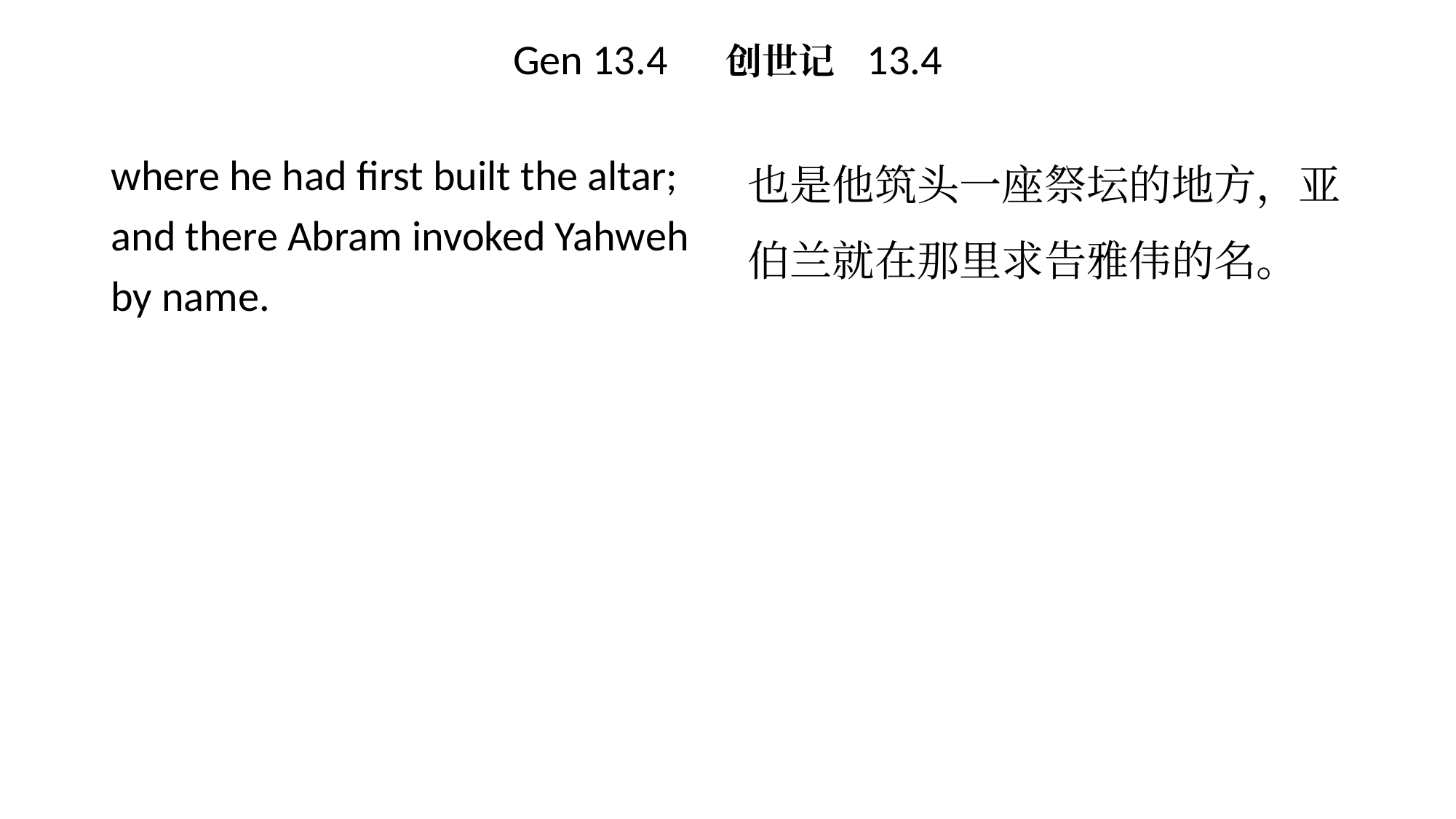

# Gen 13.4     创世记  13.4
也是他筑头一座祭坛的地方，亚伯兰就在那里求告雅伟的名。
where he had first built the altar; and there Abram invoked Yahweh by name.